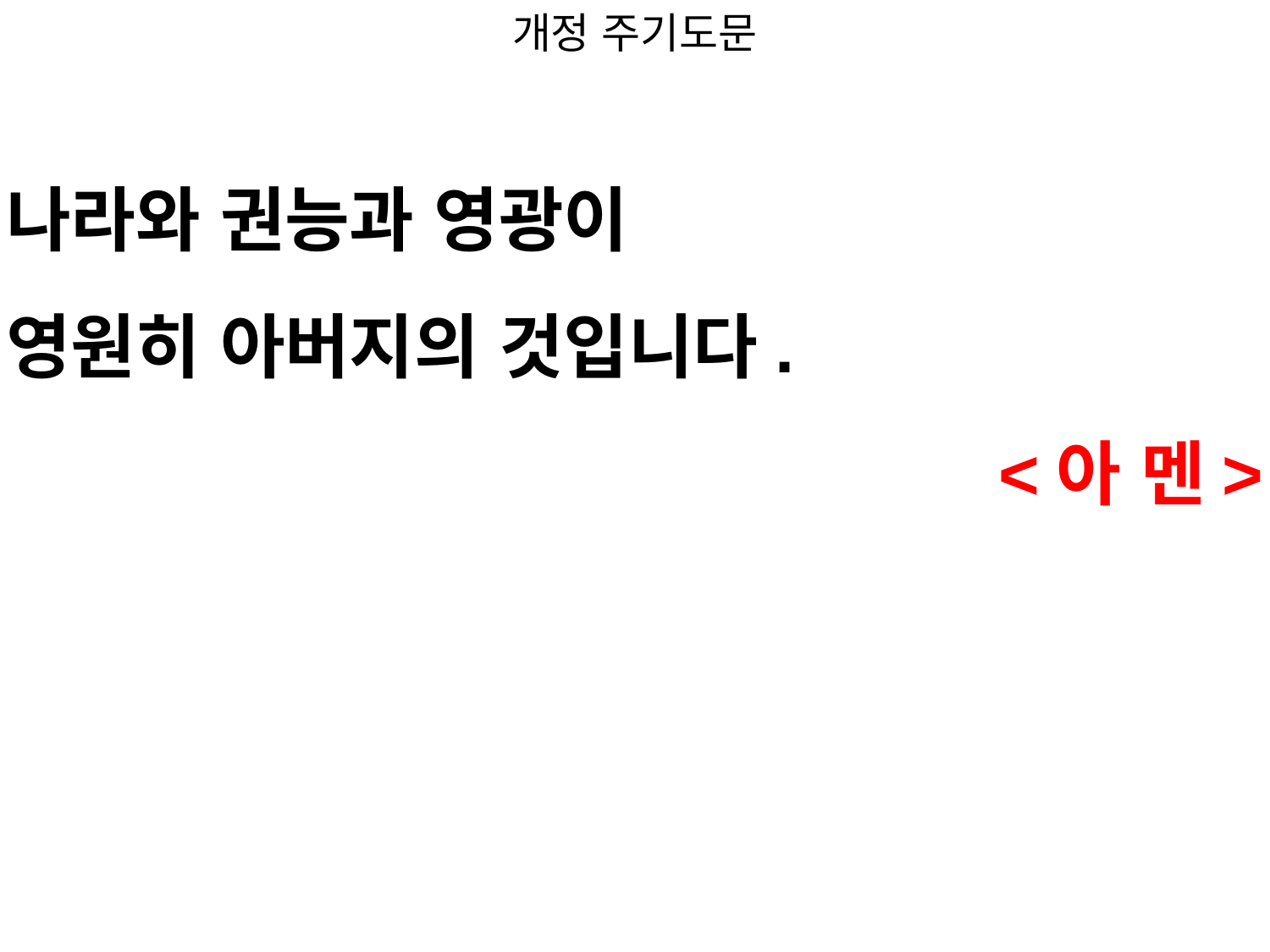

개정 주기도문
#
나라와 권능과 영광이
영원히 아버지의 것입니다.
<아 멘>